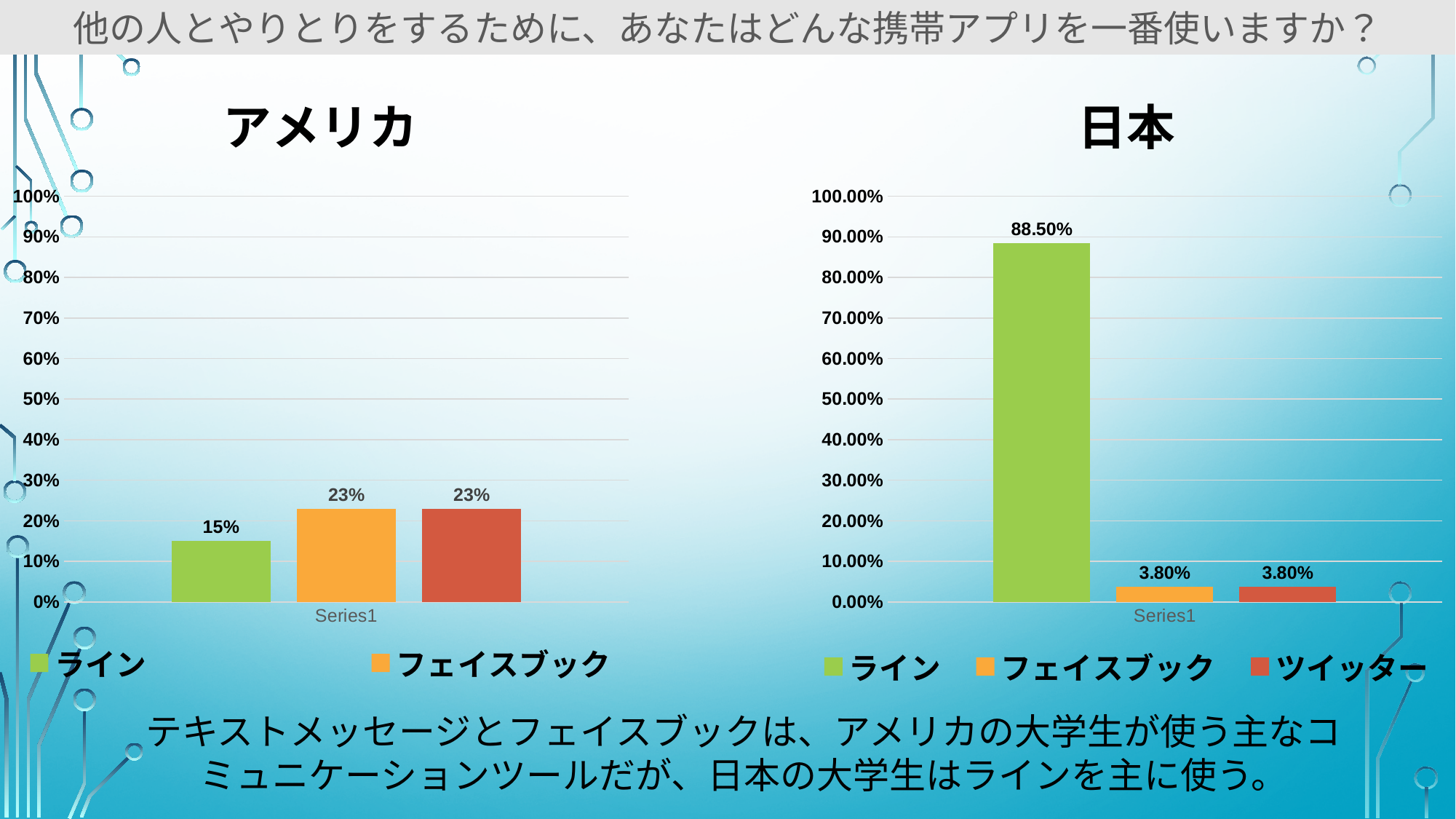

他の人とやりとりをするために、あなたはどんな携帯アプリを一番使いますか？

### Chart: アメリカ

| Category | ライン | フェイスブック | テキストメッセージ |
|---|---|---|---|
|  | 0.15 | 0.23 | 0.23 |

### Chart: 日本

| Category | ライン | フェイスブック | ツイッター |
|---|---|---|---|
|  | 0.885 | 0.038 | 0.038 |
テキストメッセージとフェイスブックは、アメリカの大学生が使う主なコミュニケーションツールだが、日本の大学生はラインを主に使う。